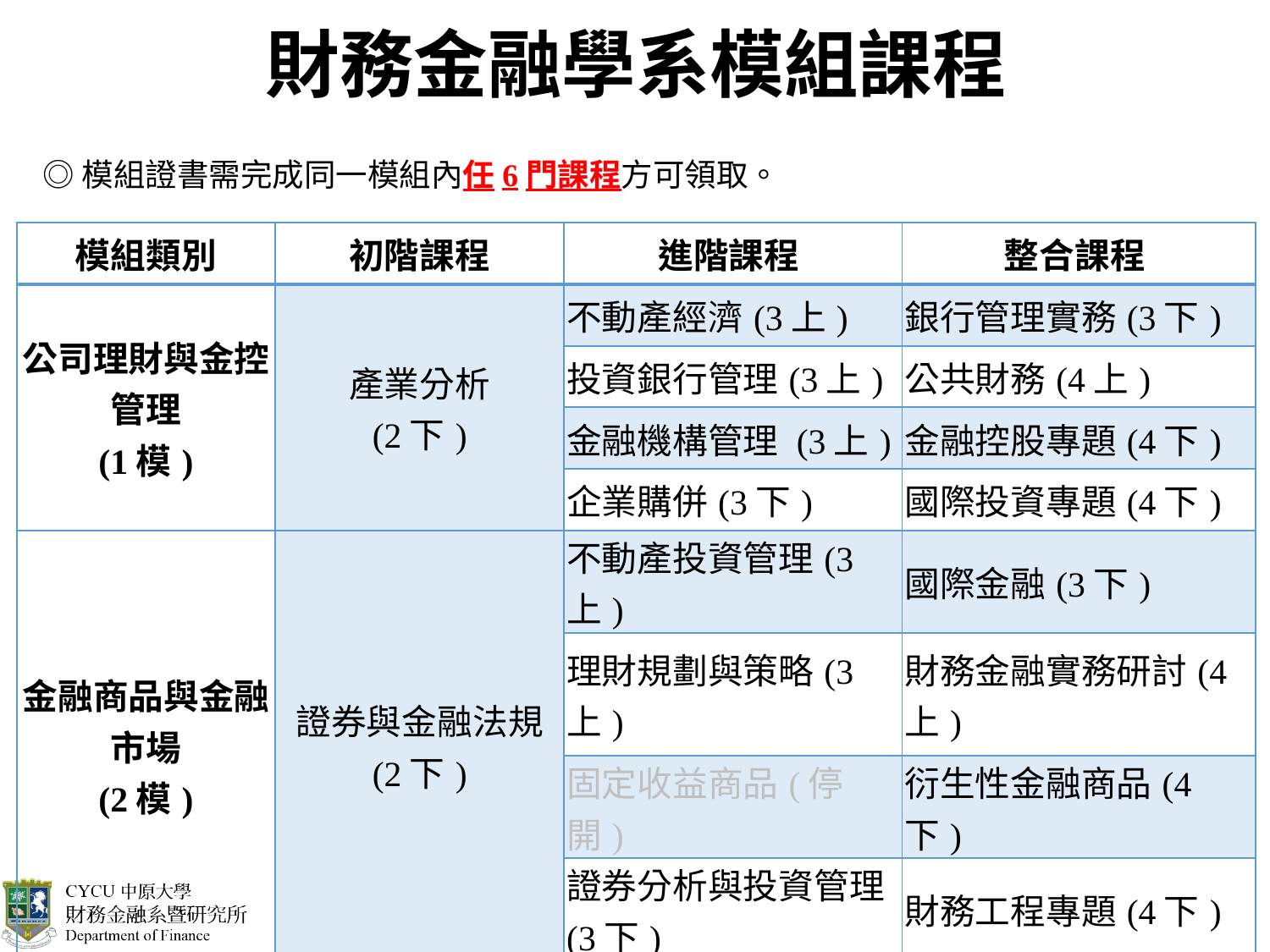

# 財務金融學系模組課程
◎模組證書需完成同一模組內任6門課程方可領取。
| 模組類別 | 初階課程 | 進階課程 | 整合課程 |
| --- | --- | --- | --- |
| 公司理財與金控管理 (1模) | 產業分析 (2下) | 不動產經濟(3上) | 銀行管理實務(3下) |
|  |  | 投資銀行管理(3上) | 公共財務(4上) |
|  |  | 金融機構管理 (3上) | 金融控股專題(4下) |
|  |  | 企業購併(3下) | 國際投資專題(4下) |
| 金融商品與金融市場 (2模) | 證券與金融法規 (2下) | 不動產投資管理(3上) | 國際金融(3下) |
|  |  | 理財規劃與策略(3上) | 財務金融實務研討(4上) |
|  |  | 固定收益商品(停開) | 衍生性金融商品(4下) |
|  |  | 證券分析與投資管理(3下) | 財務工程專題(4下) |